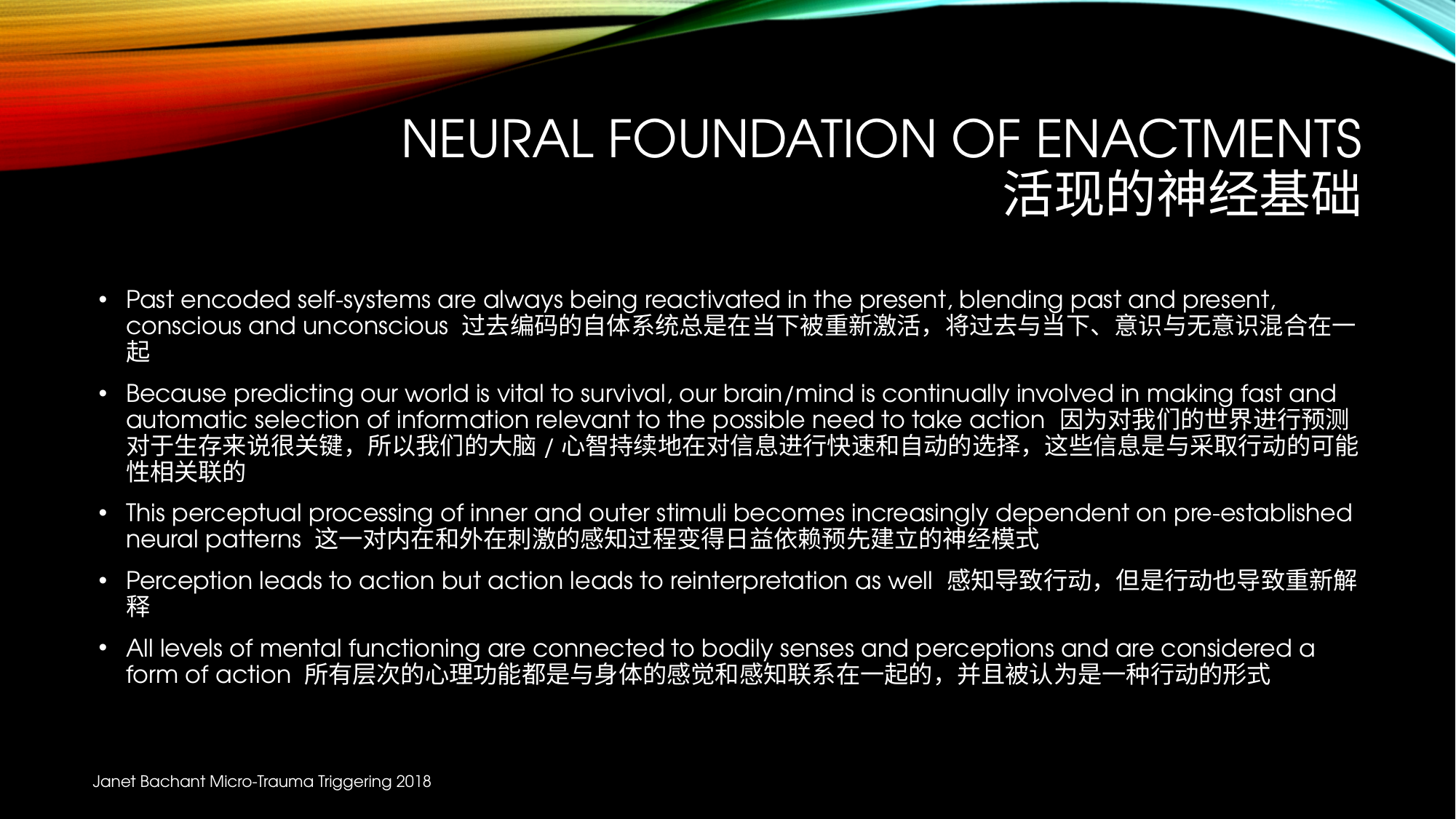

# Neural foundation of enactments 活现的神经基础

Past encoded self-systems are always being reactivated in the present, blending past and present, conscious and unconscious 过去编码的自体系统总是在当下被重新激活，将过去与当下、意识与无意识混合在一起
Because predicting our world is vital to survival, our brain/mind is continually involved in making fast and automatic selection of information relevant to the possible need to take action 因为对我们的世界进行预测对于生存来说很关键，所以我们的大脑/心智持续地在对信息进行快速和自动的选择，这些信息是与采取行动的可能性相关联的
This perceptual processing of inner and outer stimuli becomes increasingly dependent on pre-established neural patterns 这一对内在和外在刺激的感知过程变得日益依赖预先建立的神经模式
Perception leads to action but action leads to reinterpretation as well 感知导致行动，但是行动也导致重新解释
All levels of mental functioning are connected to bodily senses and perceptions and are considered a form of action 所有层次的心理功能都是与身体的感觉和感知联系在一起的，并且被认为是一种行动的形式
Janet Bachant Micro-Trauma Triggering 2018